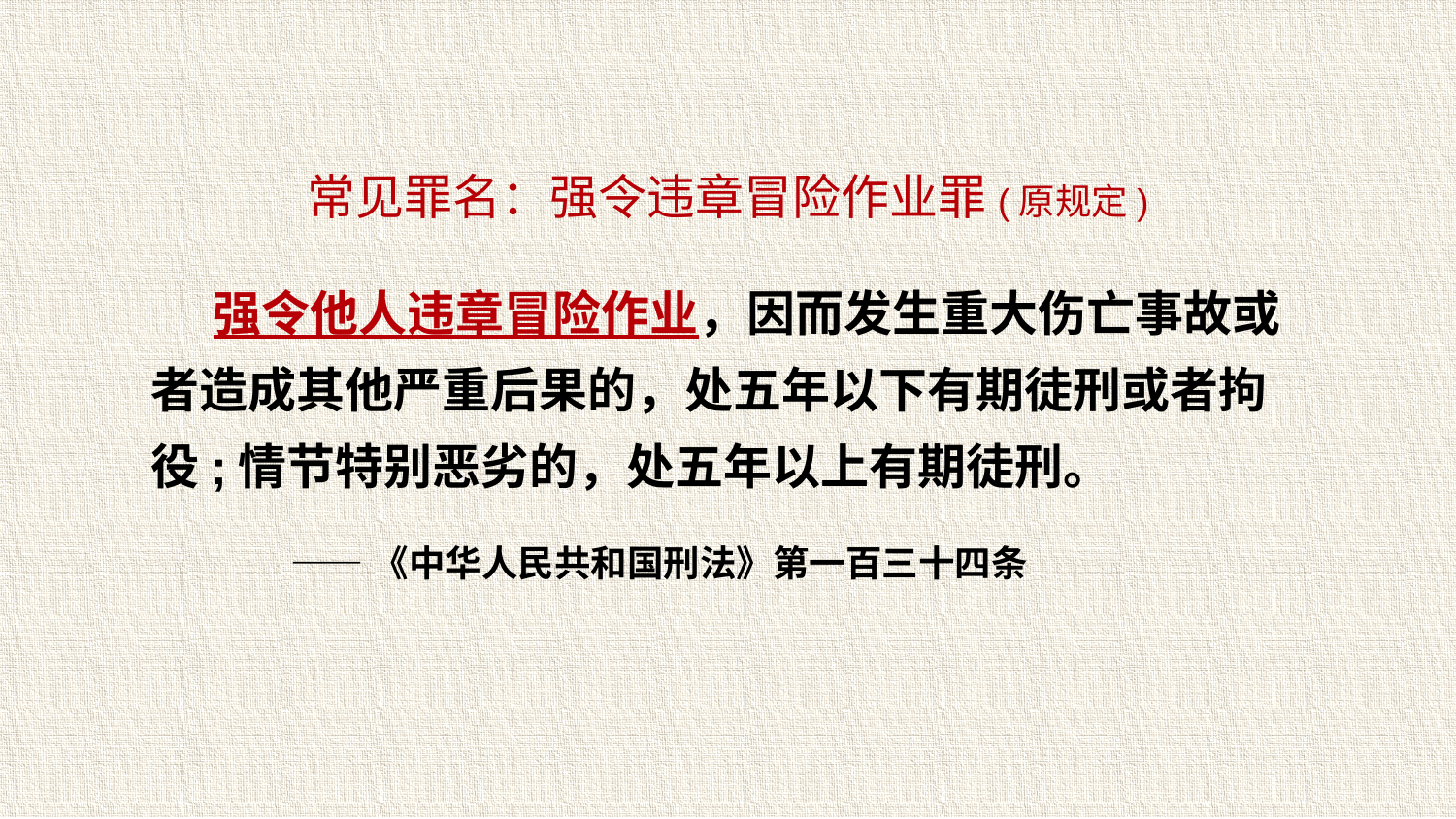

常见罪名：强令违章冒险作业罪(原规定)
      强令他人违章冒险作业，因而发生重大伤亡事故或者造成其他严重后果的，处五年以下有期徒刑或者拘役;情节特别恶劣的，处五年以上有期徒刑。
                 ——《中华人民共和国刑法》第一百三十四条